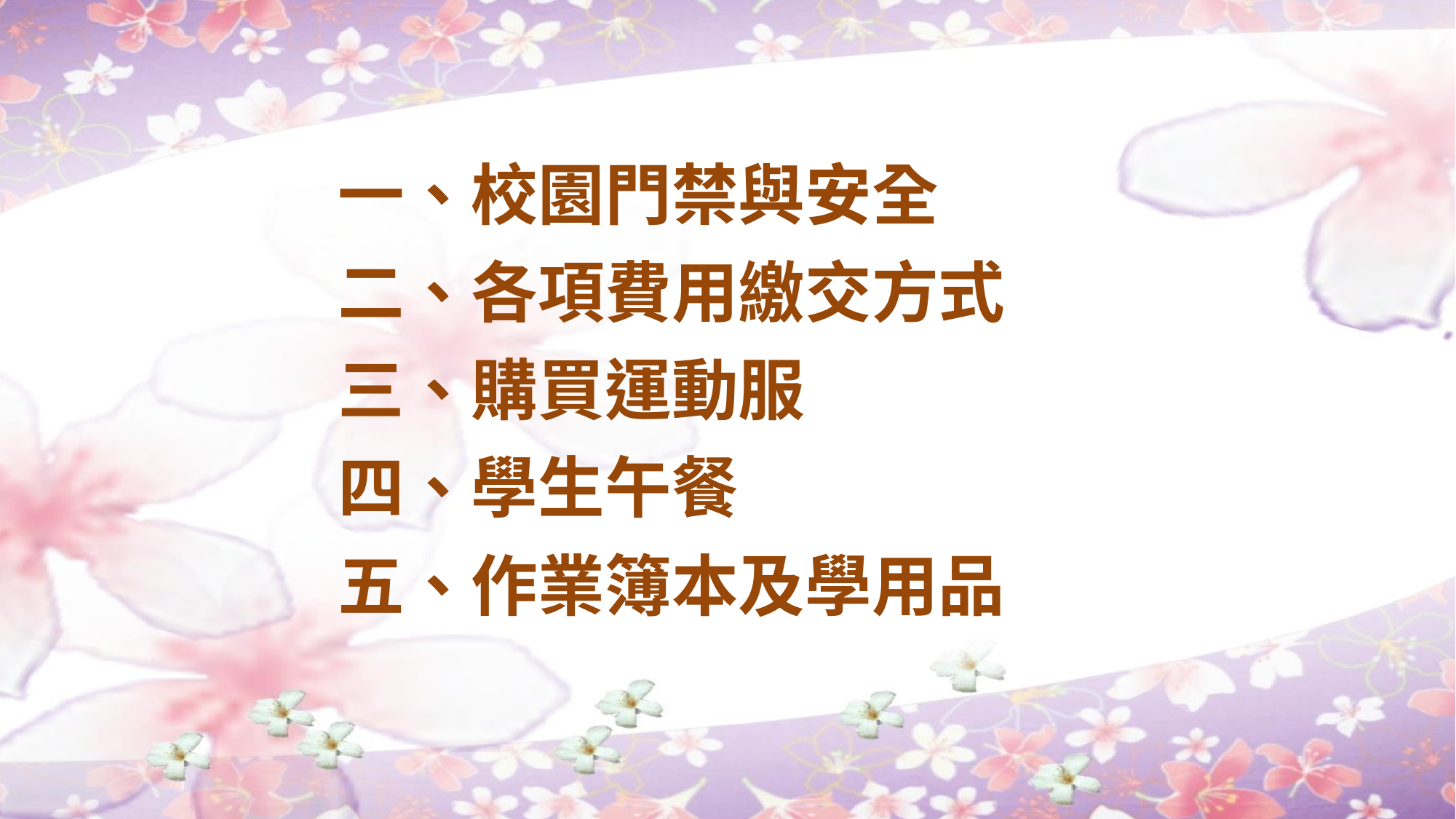

一、校園門禁與安全

二、各項費用繳交方式

三、購買運動服

四、學生午餐

五、作業簿本及學用品